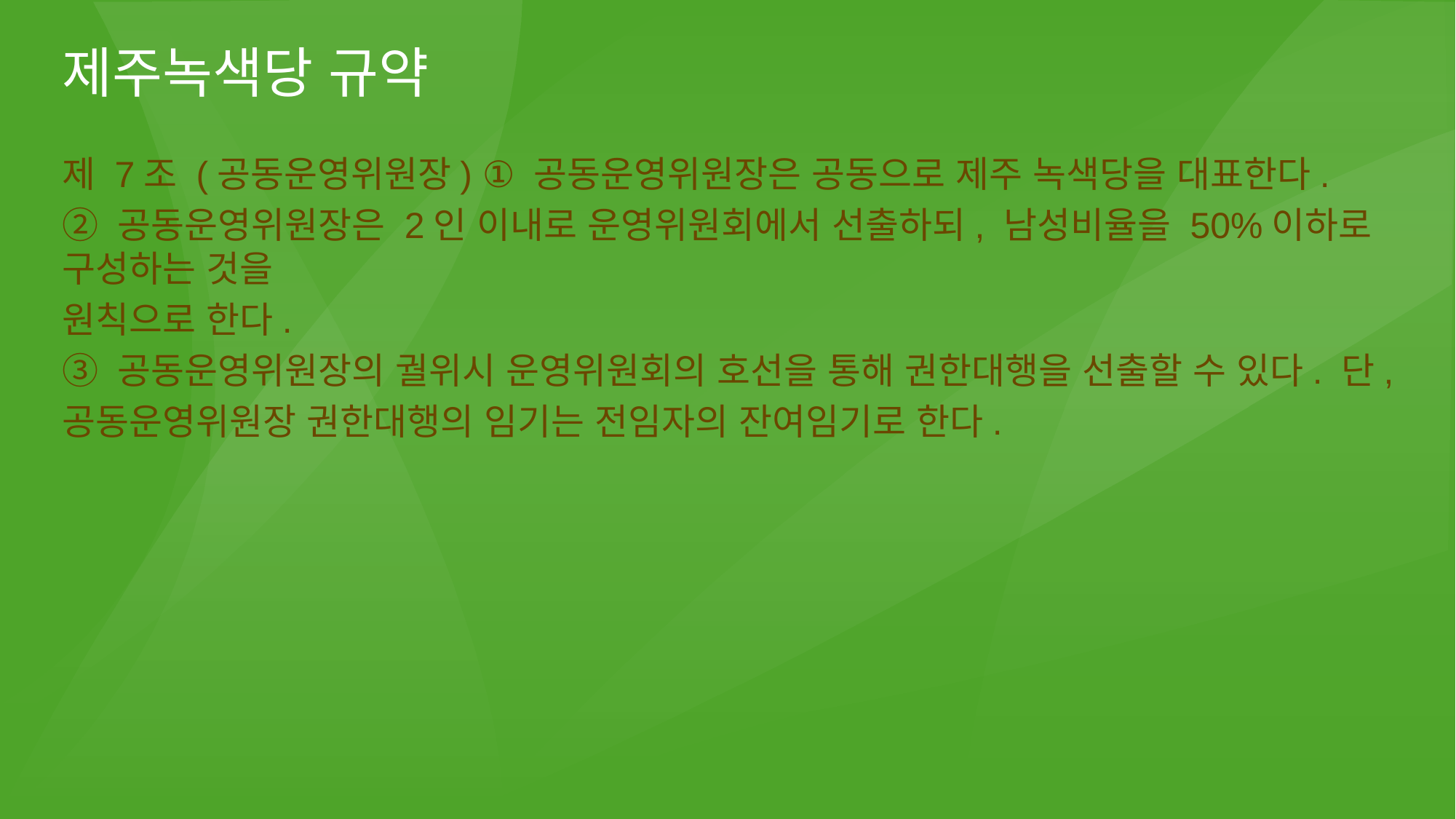

# 제주녹색당 규약
제 7조 (공동운영위원장) ① 공동운영위원장은 공동으로 제주 녹색당을 대표한다.
② 공동운영위원장은 2인 이내로 운영위원회에서 선출하되, 남성비율을 50%이하로 구성하는 것을
원칙으로 한다.
③ 공동운영위원장의 궐위시 운영위원회의 호선을 통해 권한대행을 선출할 수 있다. 단,
공동운영위원장 권한대행의 임기는 전임자의 잔여임기로 한다.